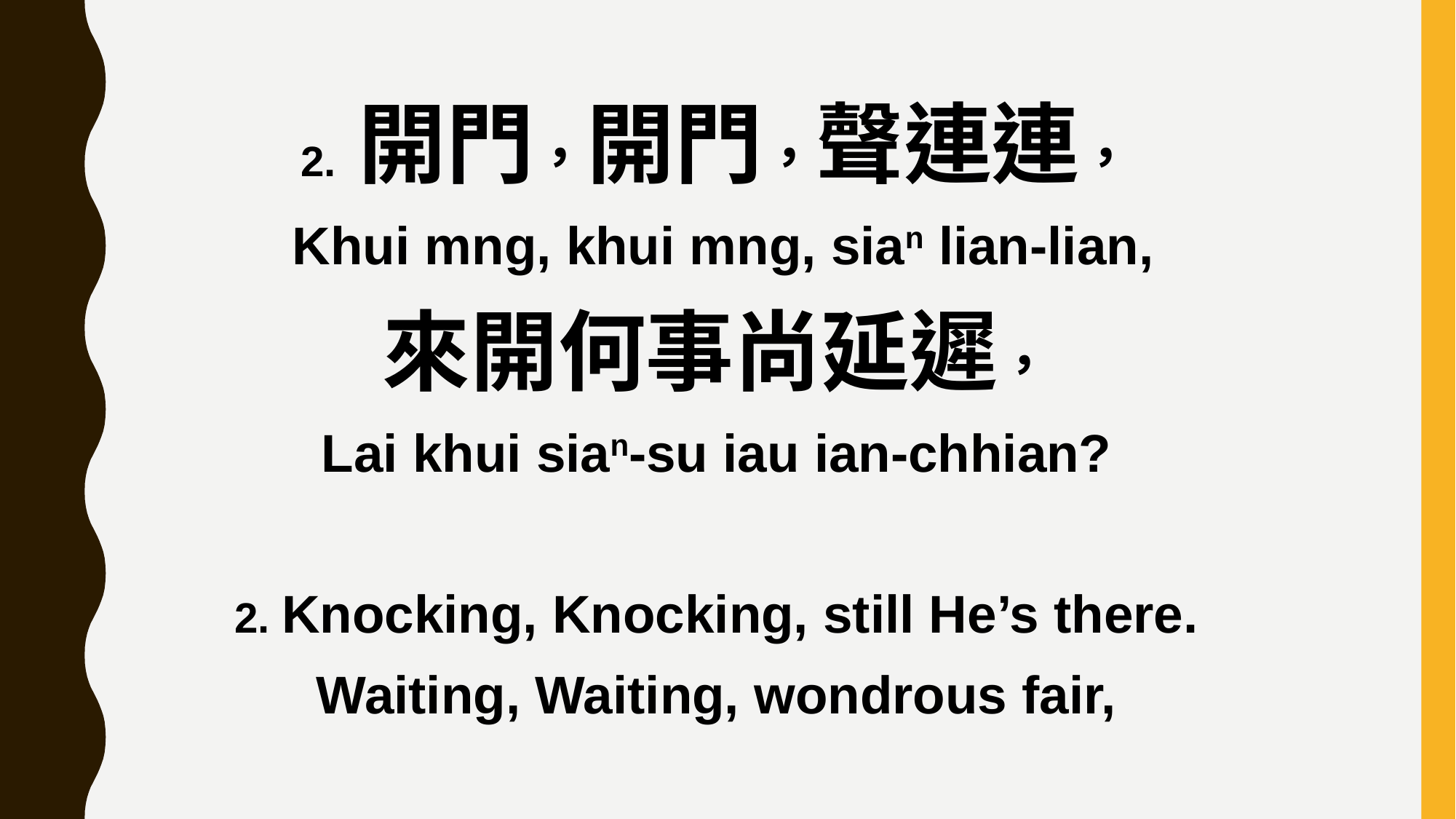

2. 開門，開門，聲連連，
 Khui mng, khui mng, sian lian-lian,
來開何事尚延遲，
Lai khui sian-su iau ian-chhian?

2. Knocking, Knocking, still He’s there.
Waiting, Waiting, wondrous fair,